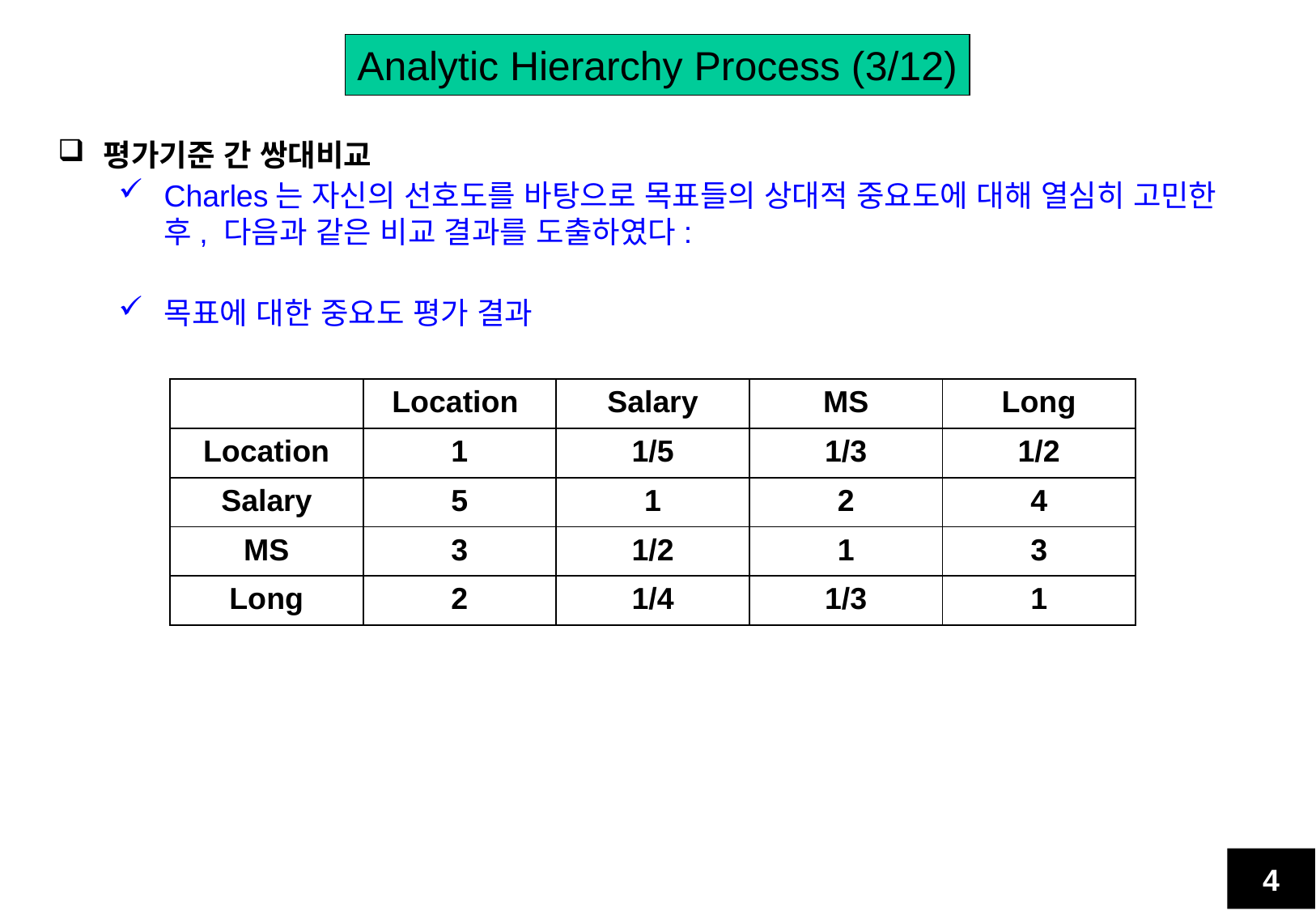

Analytic Hierarchy Process (3/12)
평가기준 간 쌍대비교
Charles는 자신의 선호도를 바탕으로 목표들의 상대적 중요도에 대해 열심히 고민한 후, 다음과 같은 비교 결과를 도출하였다:

목표에 대한 중요도 평가 결과
|  | Location | Salary | MS | Long |
| --- | --- | --- | --- | --- |
| Location | 1 | 1/5 | 1/3 | 1/2 |
| Salary | 5 | 1 | 2 | 4 |
| MS | 3 | 1/2 | 1 | 3 |
| Long | 2 | 1/4 | 1/3 | 1 |
4